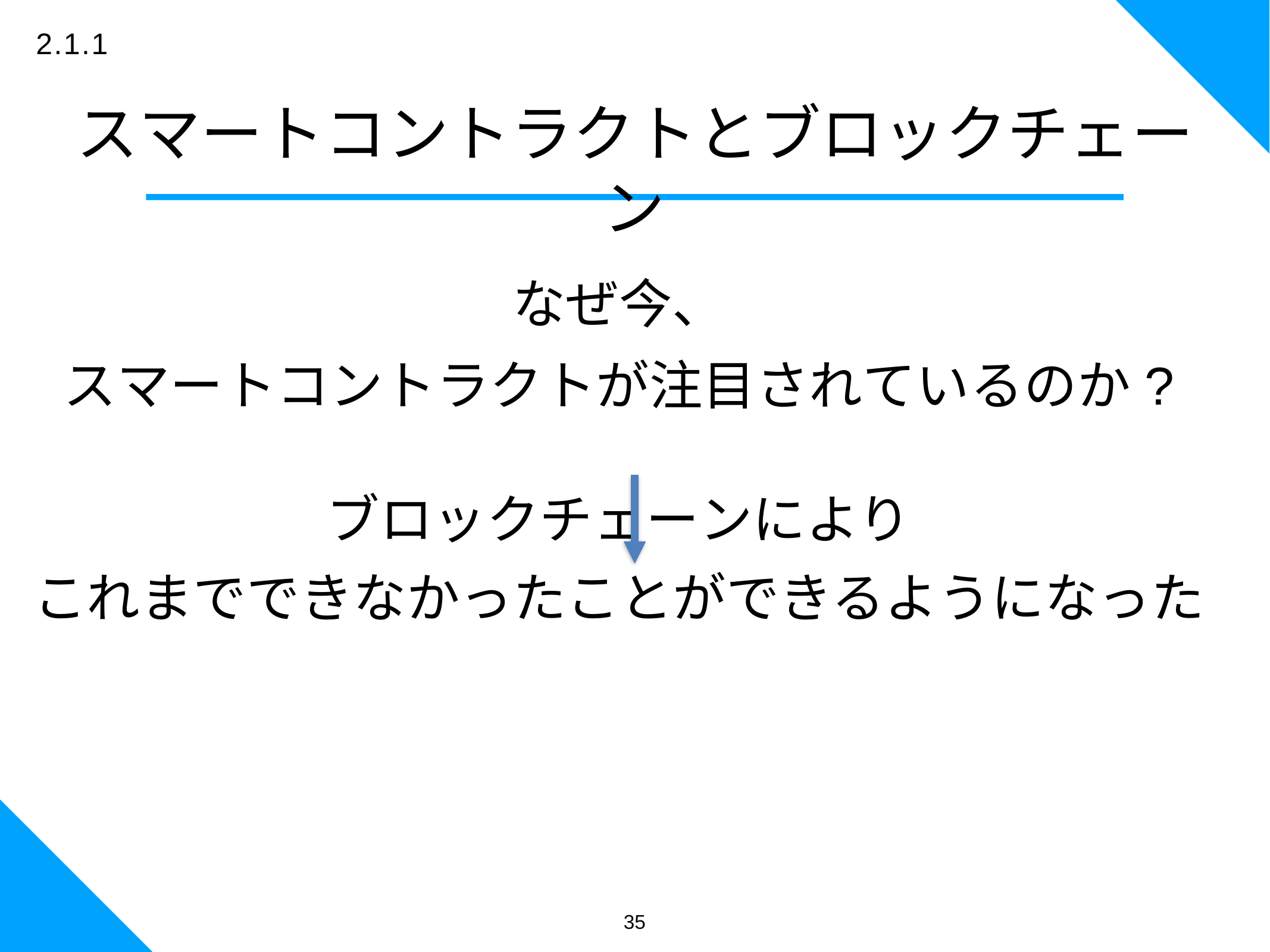

35
2.1.1
# スマートコントラクトとブロックチェーン
なぜ今、
スマートコントラクトが注目されているのか?

ブロックチェーンにより
これまでできなかったことができるようになった